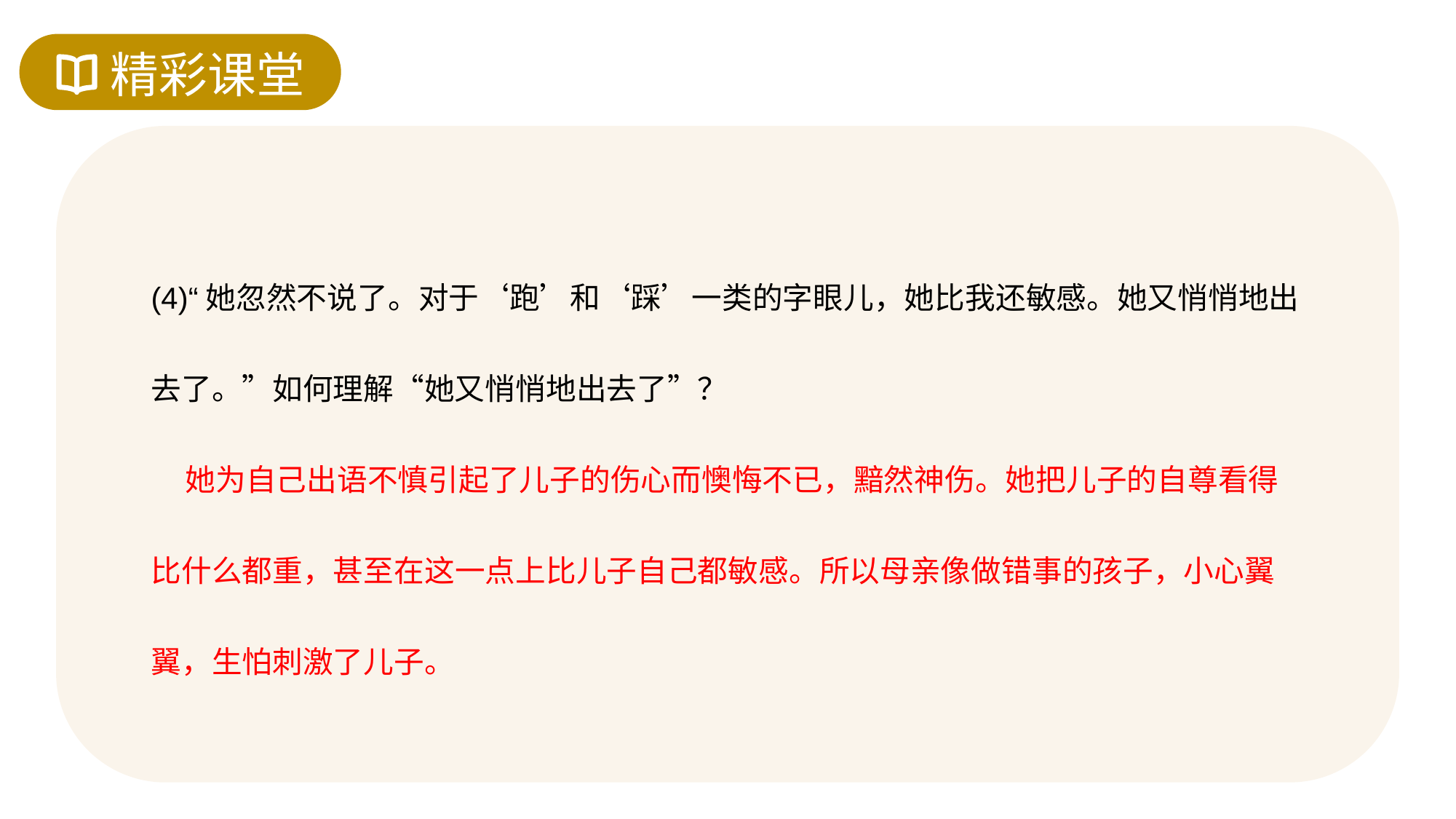

精彩课堂

(4)“她忽然不说了。对于‘跑’和‘踩’一类的字眼儿，她比我还敏感。她又悄悄地出去了。”如何理解“她又悄悄地出去了”？
    她为自己出语不慎引起了儿子的伤心而懊悔不已，黯然神伤。她把儿子的自尊看得比什么都重，甚至在这一点上比儿子自己都敏感。所以母亲像做错事的孩子，小心翼翼，生怕刺激了儿子。